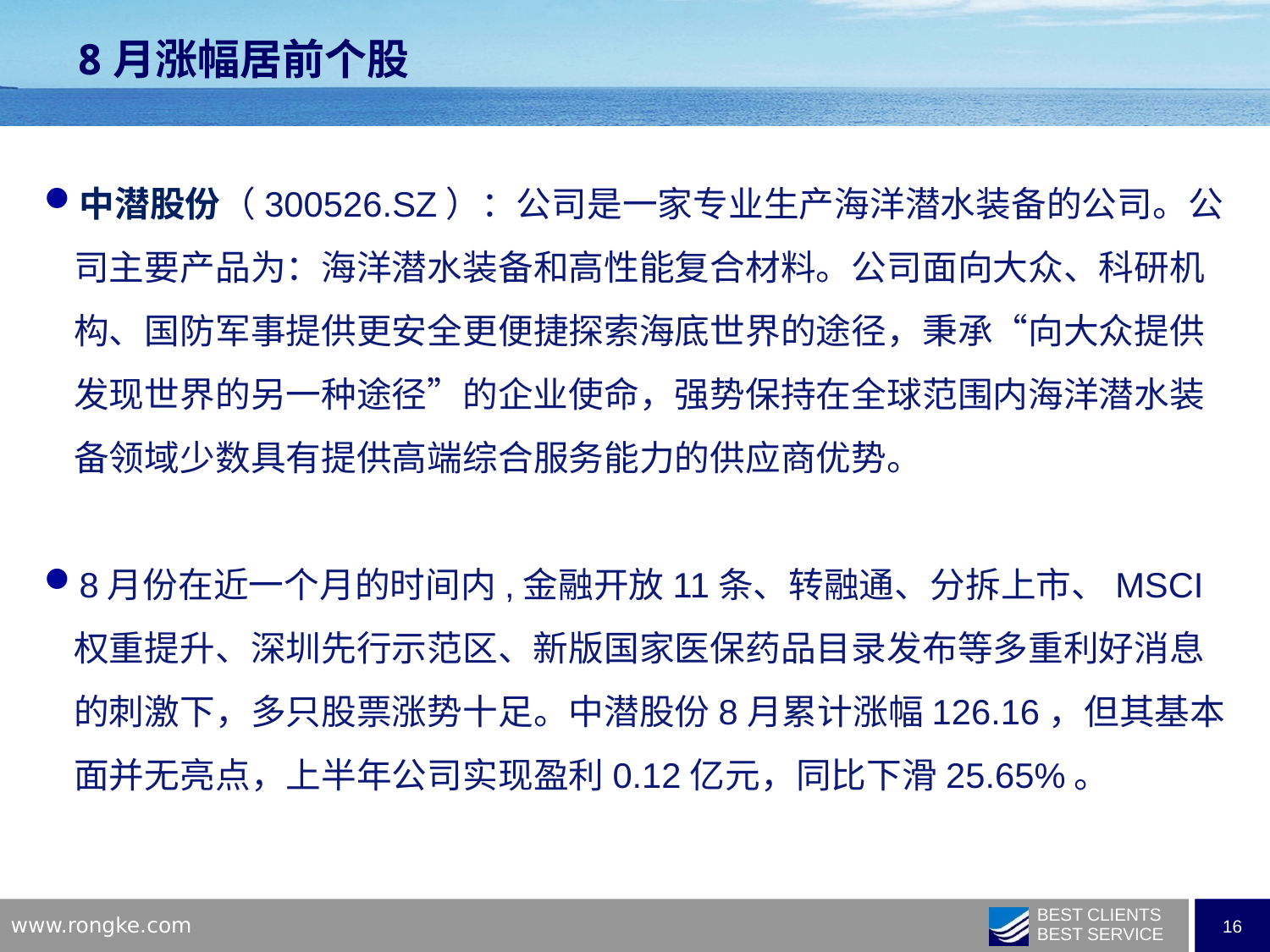

8月涨幅居前个股
中潜股份（300526.SZ）：公司是一家专业生产海洋潜水装备的公司。公司主要产品为：海洋潜水装备和高性能复合材料。公司面向大众、科研机构、国防军事提供更安全更便捷探索海底世界的途径，秉承“向大众提供发现世界的另一种途径”的企业使命，强势保持在全球范围内海洋潜水装备领域少数具有提供高端综合服务能力的供应商优势。

8月份在近一个月的时间内,金融开放11条、转融通、分拆上市、MSCI权重提升、深圳先行示范区、新版国家医保药品目录发布等多重利好消息的刺激下，多只股票涨势十足。中潜股份8月累计涨幅126.16，但其基本面并无亮点，上半年公司实现盈利0.12亿元，同比下滑25.65%。